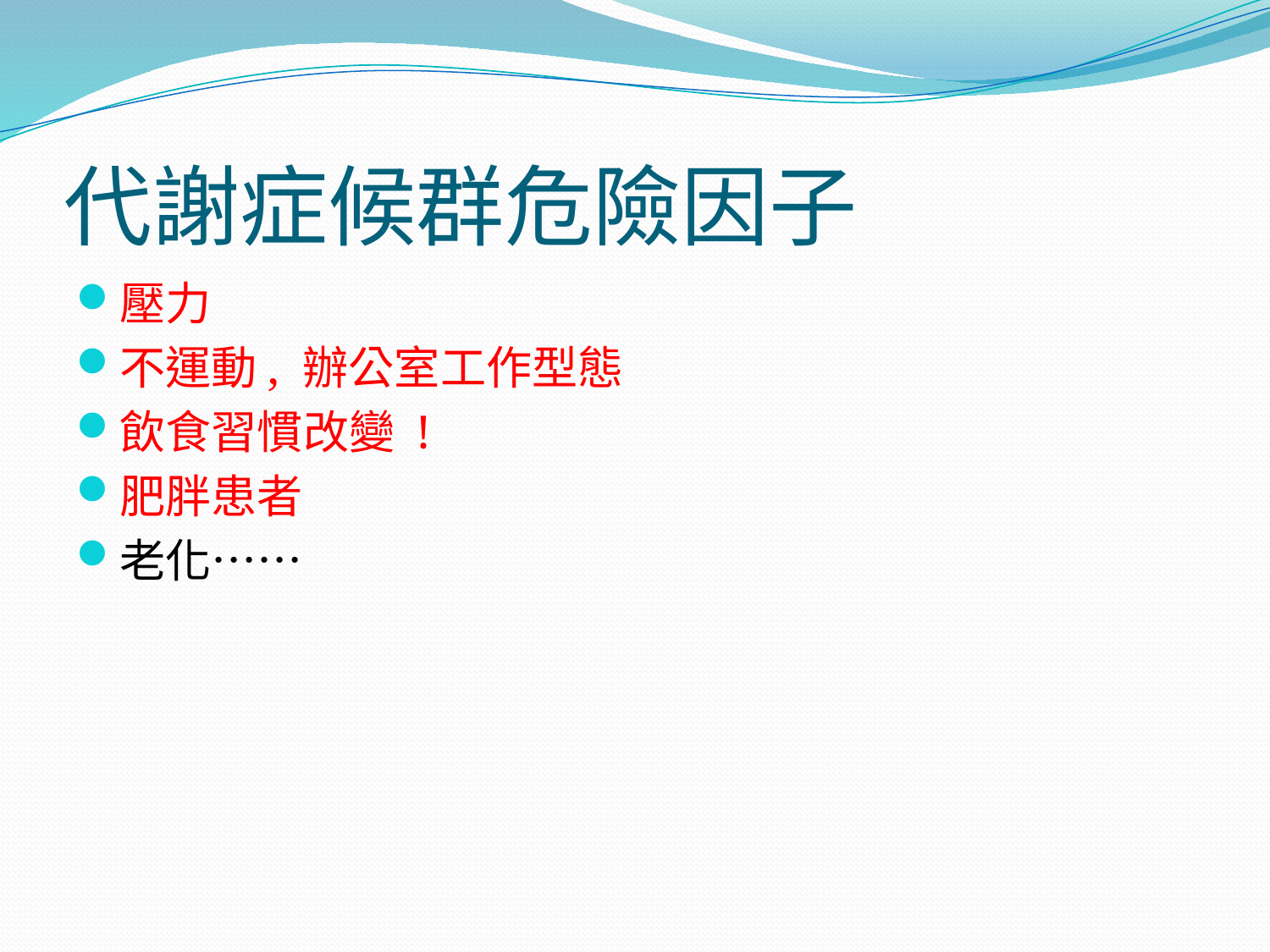

# 代謝症候群危險因子
壓力
不運動, 辦公室工作型態
飲食習慣改變 !
肥胖患者
老化……